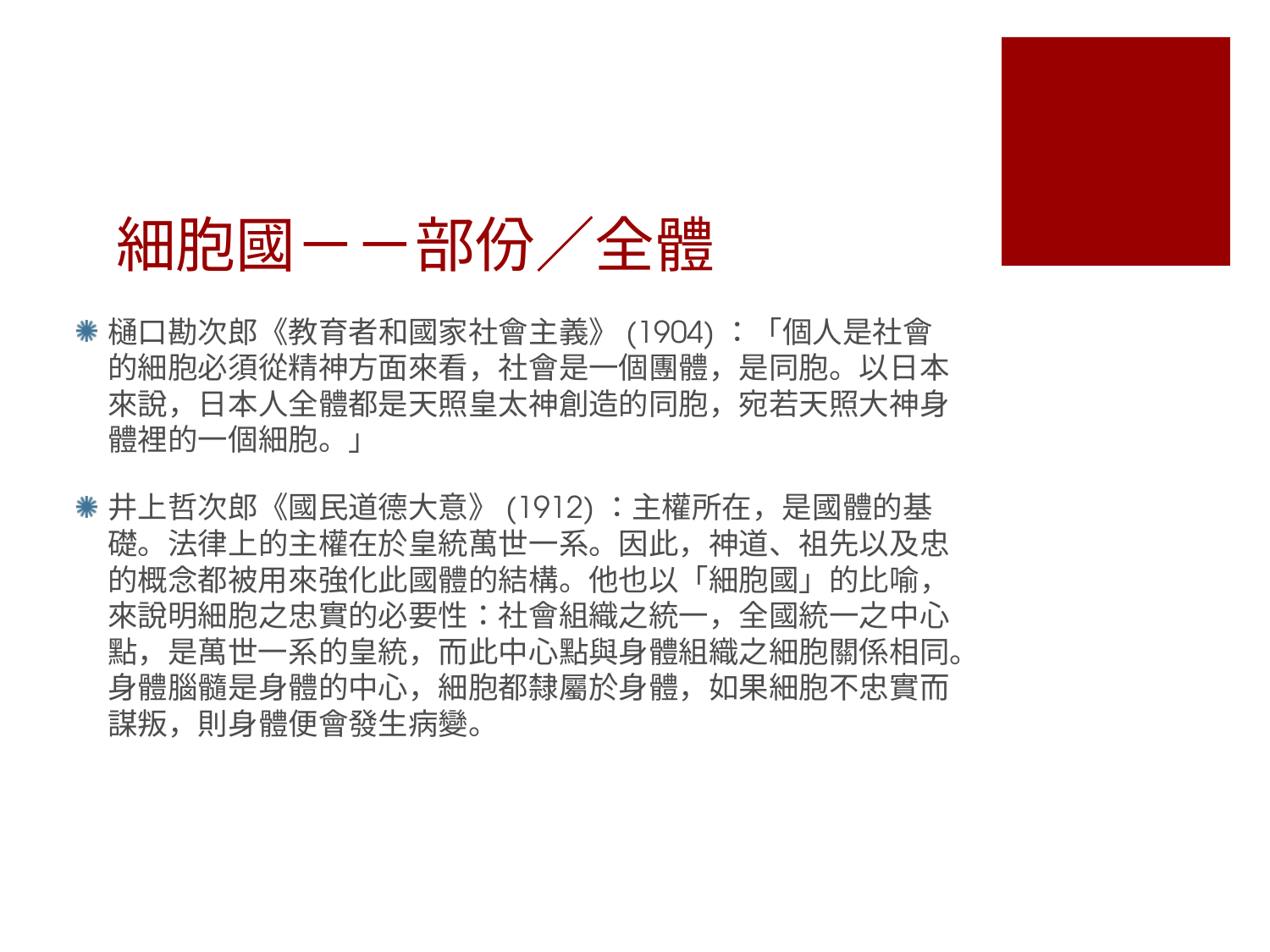

# 細胞國－－部份／全體
樋口勘次郎《教育者和國家社會主義》(1904)：「個人是社會的細胞必須從精神方面來看，社會是一個團體，是同胞。以日本來說，日本人全體都是天照皇太神創造的同胞，宛若天照大神身體裡的一個細胞。」
井上哲次郎《國民道德大意》(1912)：主權所在，是國體的基礎。法律上的主權在於皇統萬世一系。因此，神道、祖先以及忠的概念都被用來強化此國體的結構。他也以「細胞國」的比喻，來說明細胞之忠實的必要性：社會組織之統一，全國統一之中心點，是萬世一系的皇統，而此中心點與身體組織之細胞關係相同。身體腦髓是身體的中心，細胞都隸屬於身體，如果細胞不忠實而謀叛，則身體便會發生病變。